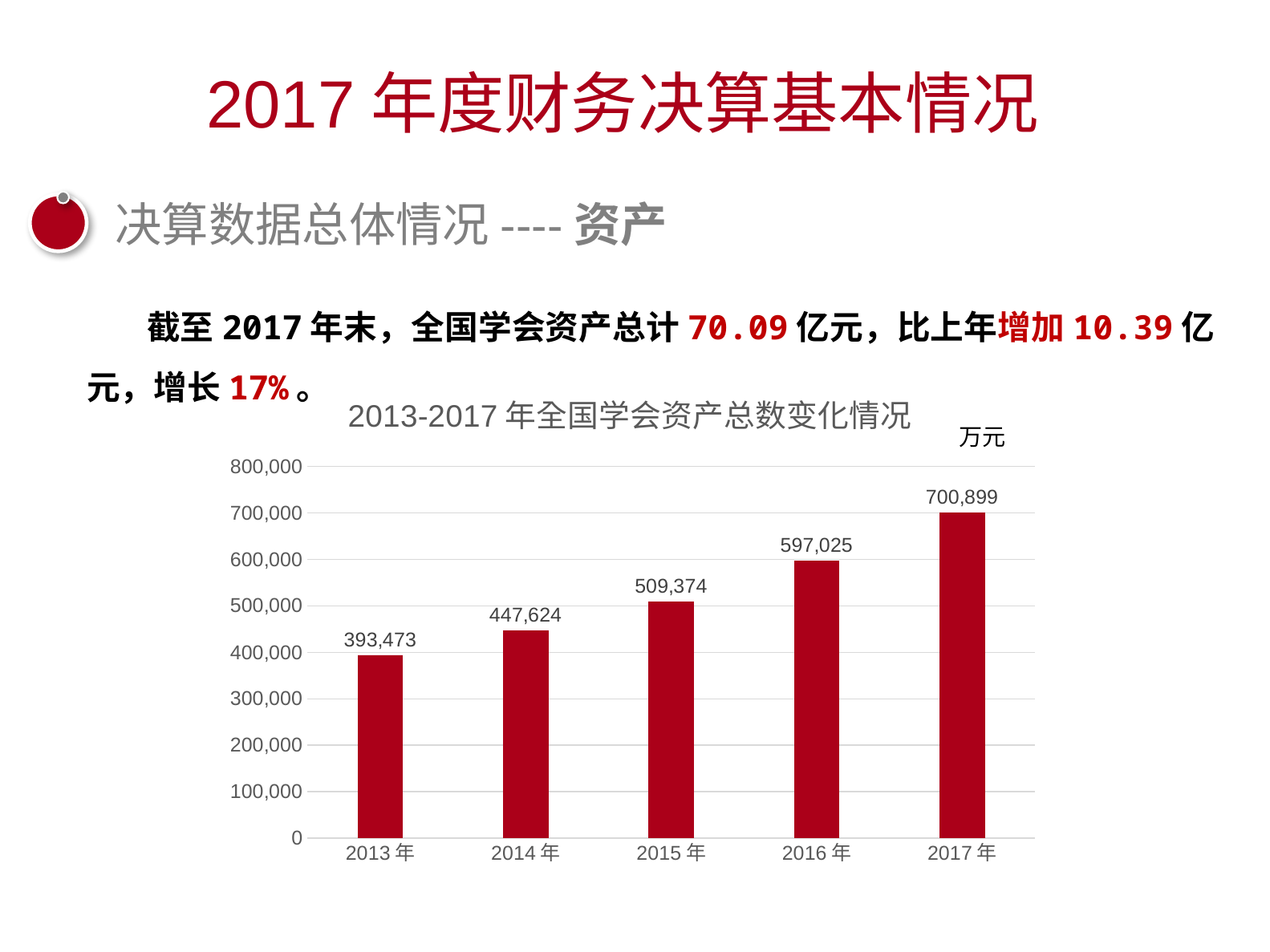

2017年度财务决算基本情况

决算数据总体情况----资产
截至2017年末，全国学会资产总计70.09亿元，比上年增加10.39亿元，增长17%。

### Chart:

| Category | 2013-2017年全国学会资产总数变化情况 |
|---|---|
| 2013年 | 393473.0 |
| 2014年 | 447624.0 |
| 2015年 | 509374.0 |
| 2016年 | 597025.0 |
| 2017年 | 700899.0 |
万元